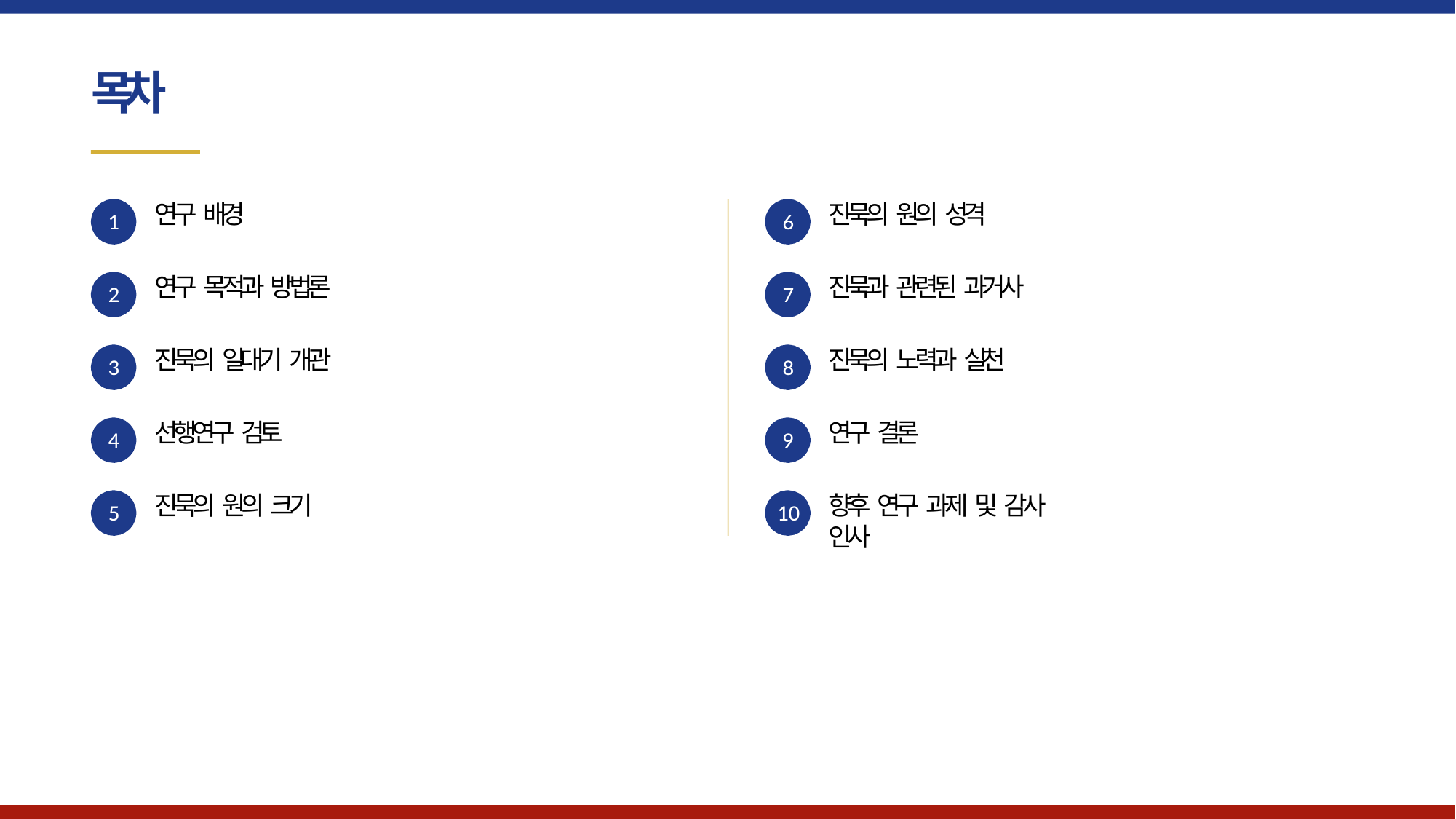

# 목차

연구 배경
진묵의 원의 성격

1
6
연구 목적과 방법론
진묵과 관련된 과거사

2
7
진묵의 일대기 개관
진묵의 노력과 실천

3
8
선행연구 검토
연구 결론

4
9
진묵의 원의 크기
향후 연구 과제 및 감사 인사

5
10